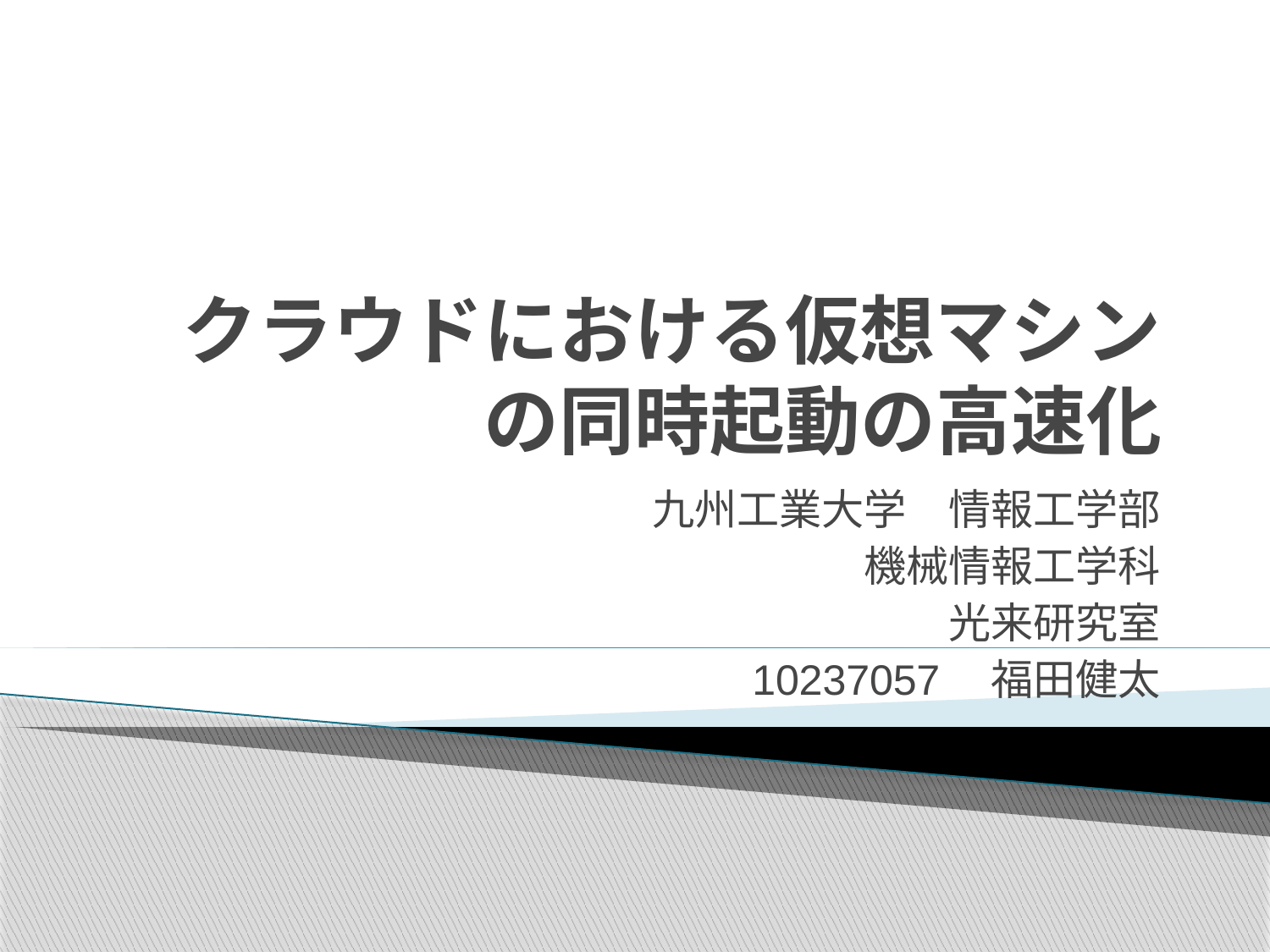

# クラウドにおける仮想マシン の同時起動の高速化
九州工業大学　情報工学部
機械情報工学科
光来研究室
10237057　福田健太